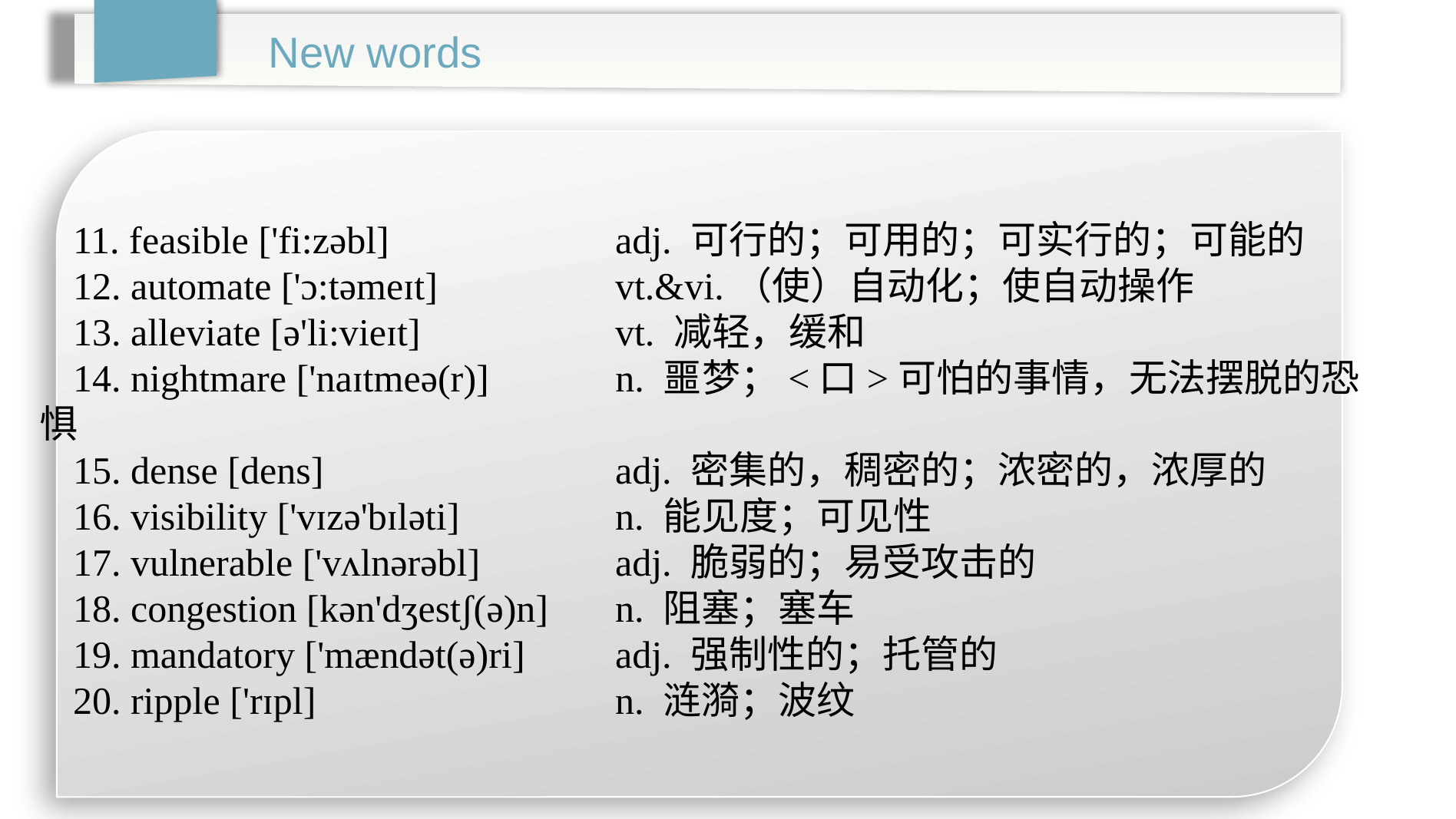

New words

11. feasible ['fi:zəbl]		adj. 可行的；可用的；可实行的；可能的
12. automate ['ɔ:təmeɪt]		vt.&vi.（使）自动化；使自动操作
13. alleviate [ə'li:vieɪt]		vt. 减轻，缓和
14. nightmare ['naɪtmeə(r)]		n. 噩梦；<口>可怕的事情，无法摆脱的恐惧
15. dense [dens]			adj. 密集的，稠密的；浓密的，浓厚的
16. visibility ['vɪzə'bɪləti]		n. 能见度；可见性
17. vulnerable ['vʌlnərəbl]		adj. 脆弱的；易受攻击的
18. congestion [kən'dʒestʃ(ə)n]	n. 阻塞；塞车
19. mandatory ['mændət(ə)ri]	adj. 强制性的；托管的
20. ripple ['rɪpl]			n. 涟漪；波纹